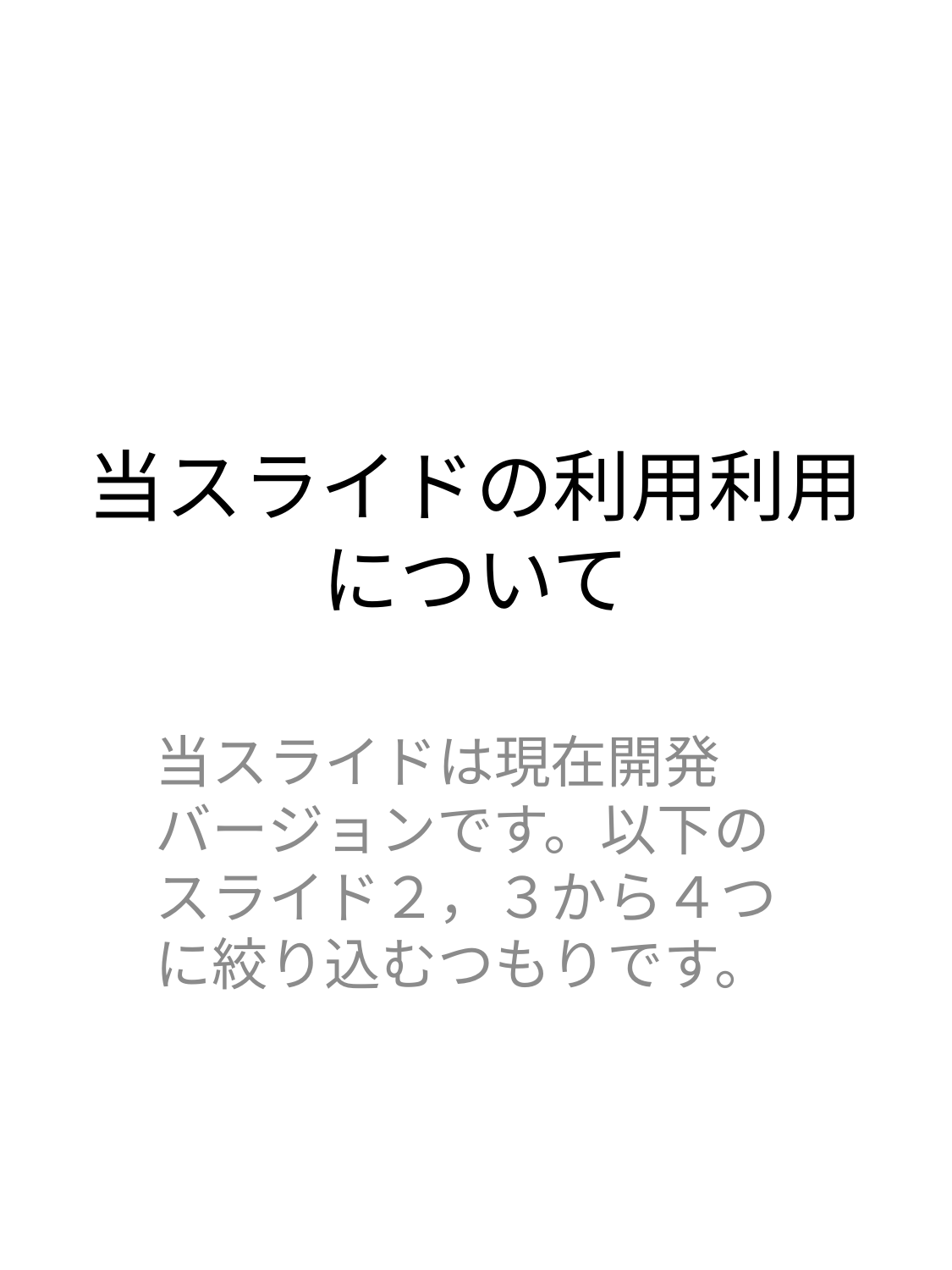

# 当スライドの利用利用について
当スライドは現在開発バージョンです。以下のスライド２，３から４つに絞り込むつもりです。